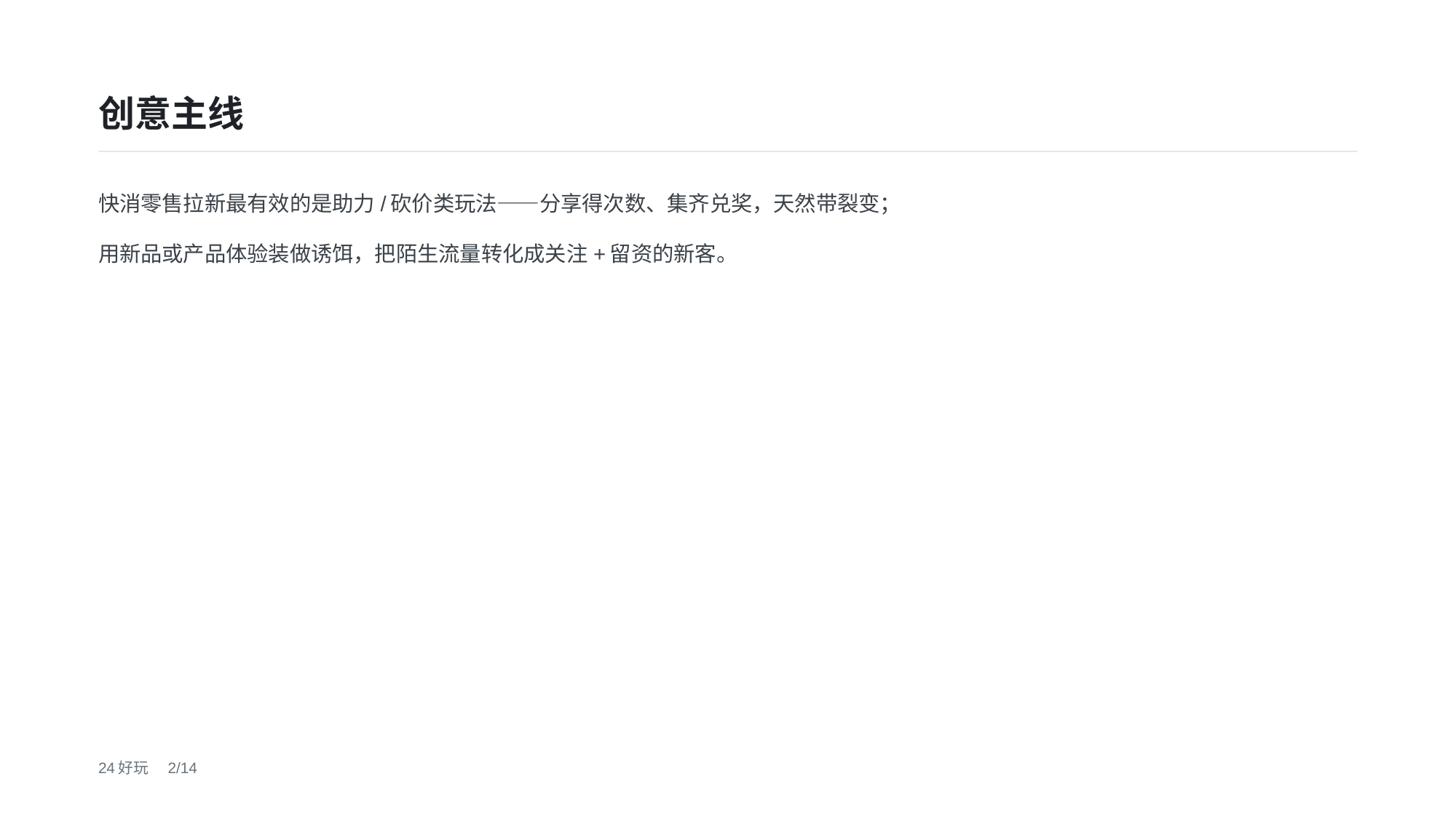

创意主线

快消零售拉新最有效的是助力/砍价类玩法——分享得次数、集齐兑奖，天然带裂变；
用新品或产品体验装做诱饵，把陌生流量转化成关注+留资的新客。
24好玩　2/14